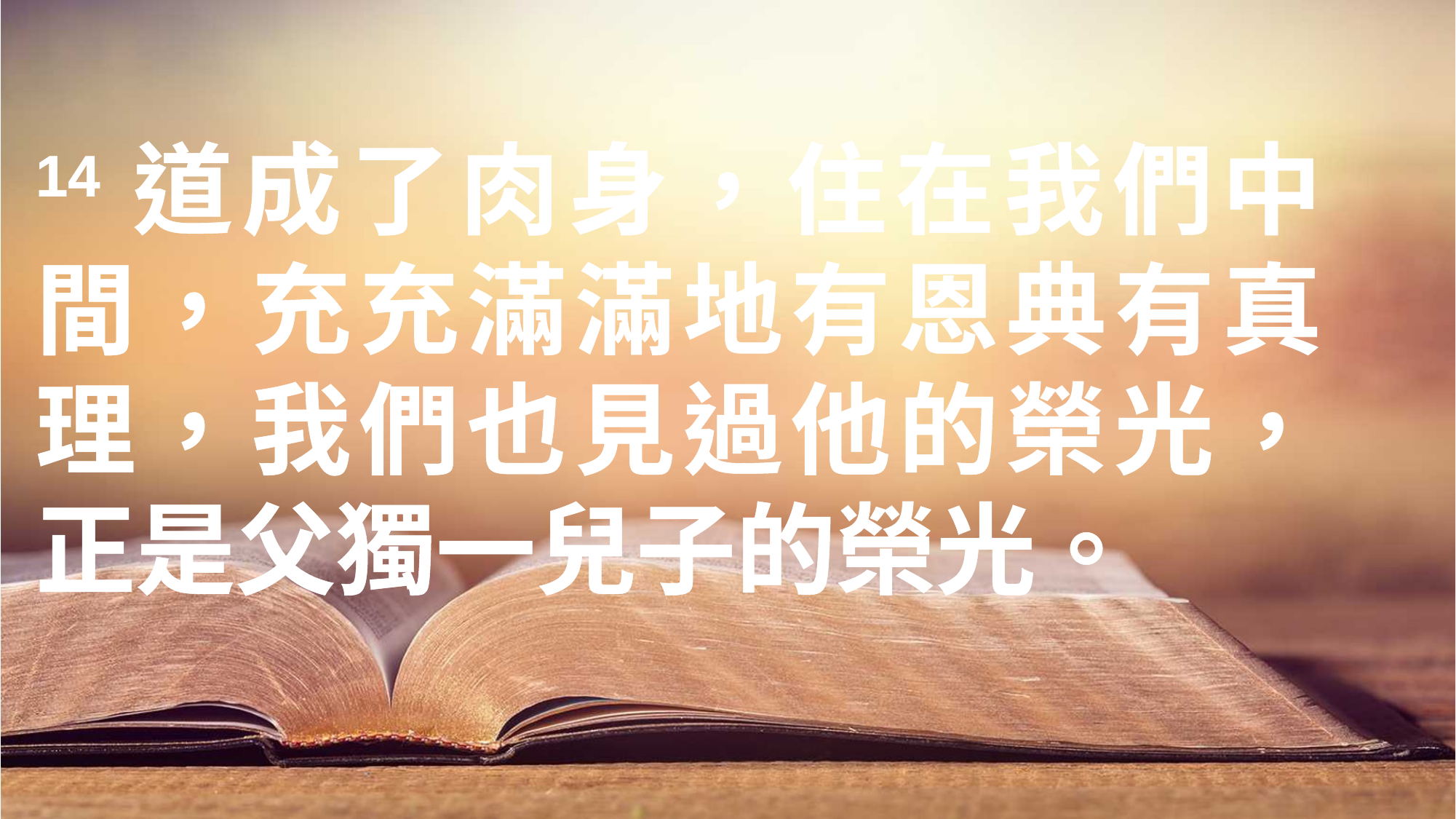

14道成了肉身，住在我們中間，充充滿滿地有恩典有真理，我們也見過他的榮光，正是父獨一兒子的榮光。